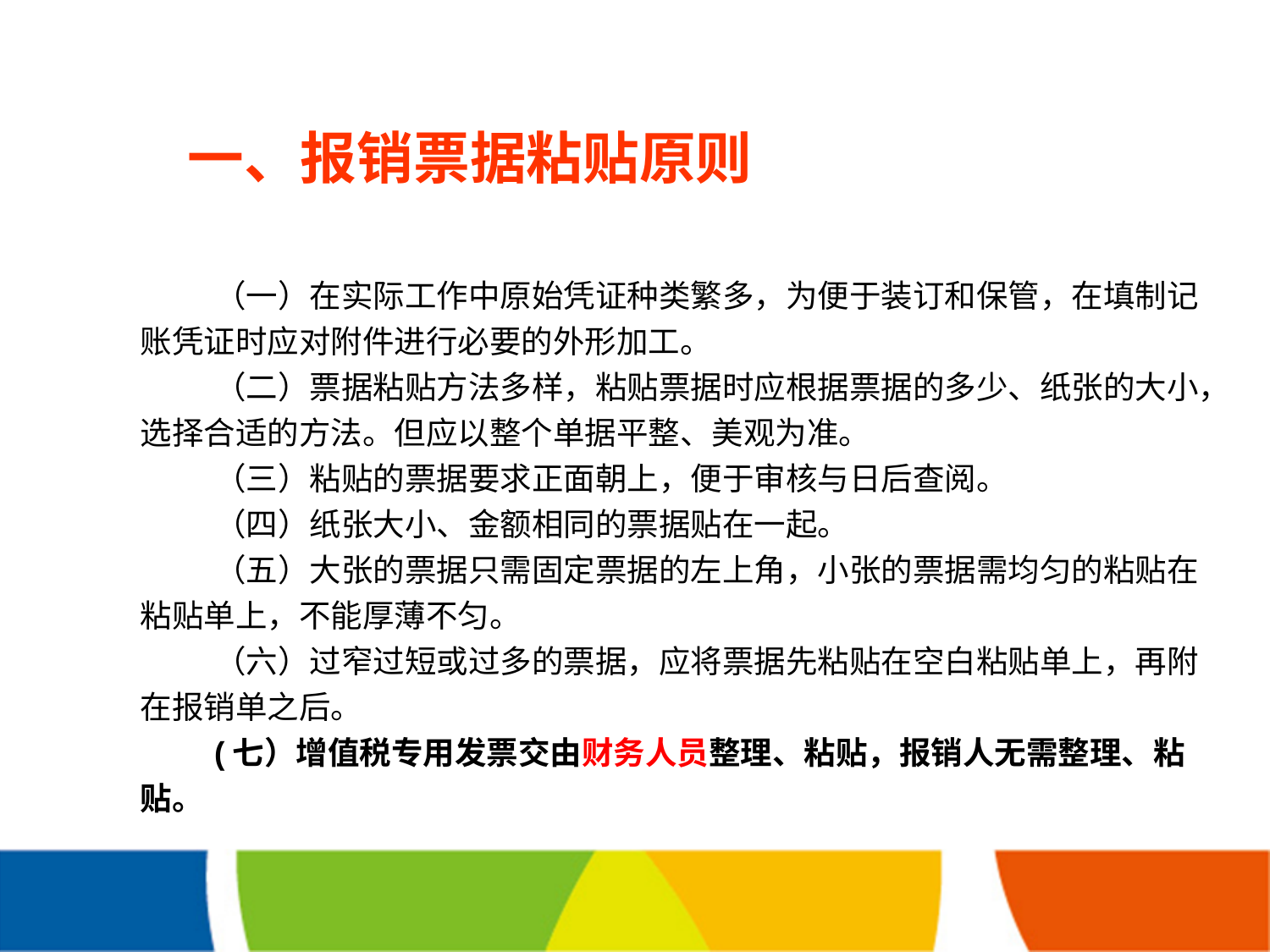

一、报销票据粘贴原则

（一）在实际工作中原始凭证种类繁多，为便于装订和保管，在填制记账凭证时应对附件进行必要的外形加工。
（二）票据粘贴方法多样，粘贴票据时应根据票据的多少、纸张的大小，选择合适的方法。但应以整个单据平整、美观为准。
（三）粘贴的票据要求正面朝上，便于审核与日后查阅。
（四）纸张大小、金额相同的票据贴在一起。
（五）大张的票据只需固定票据的左上角，小张的票据需均匀的粘贴在粘贴单上，不能厚薄不匀。
（六）过窄过短或过多的票据，应将票据先粘贴在空白粘贴单上，再附在报销单之后。
(七）增值税专用发票交由财务人员整理、粘贴，报销人无需整理、粘贴。

3